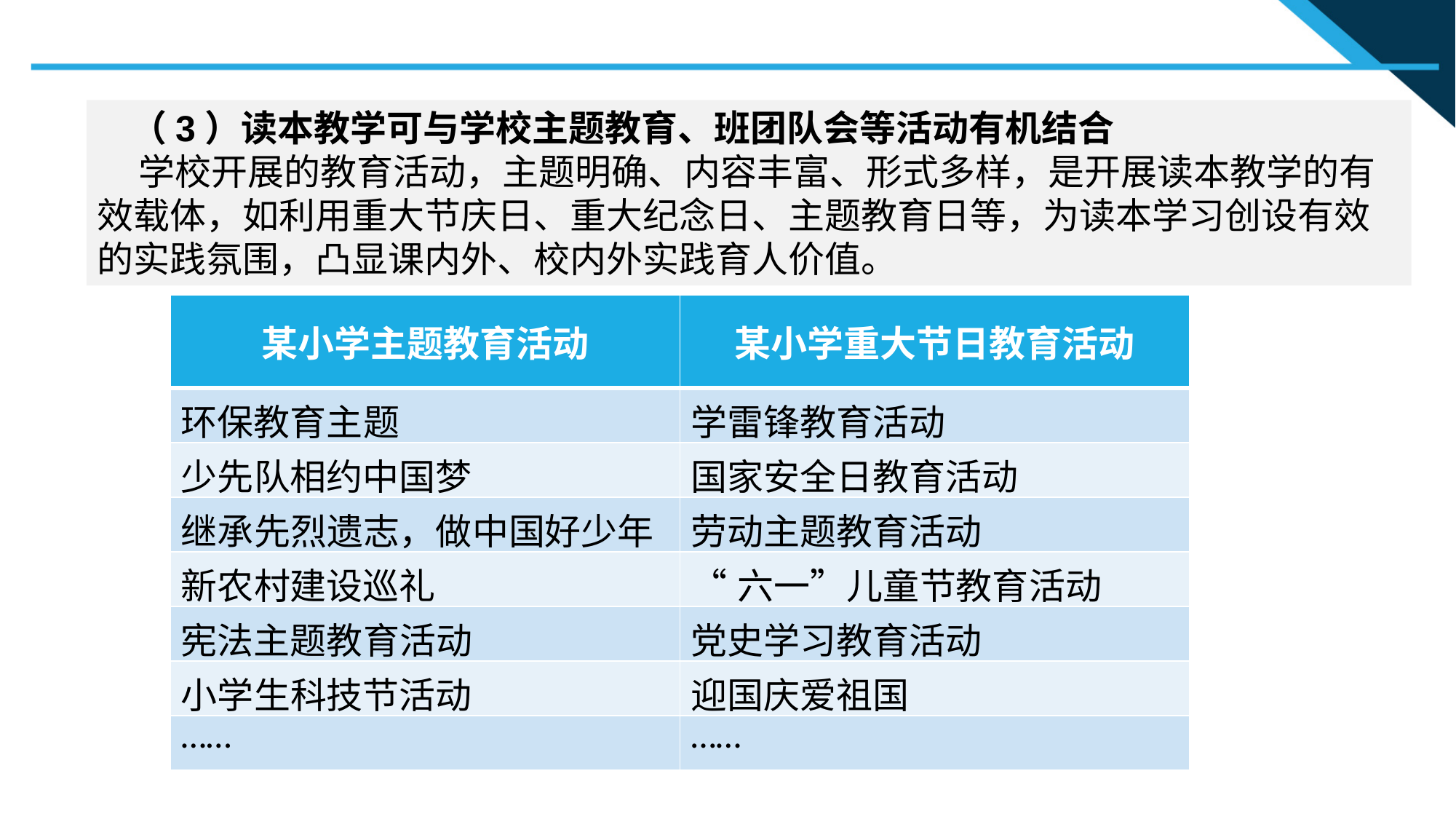

（3）读本教学可与学校主题教育、班团队会等活动有机结合
    学校开展的教育活动，主题明确、内容丰富、形式多样，是开展读本教学的有效载体，如利用重大节庆日、重大纪念日、主题教育日等，为读本学习创设有效的实践氛围，凸显课内外、校内外实践育人价值。
| 某小学主题教育活动 | 某小学重大节日教育活动 |
| --- | --- |
| 环保教育主题 | 学雷锋教育活动 |
| 少先队相约中国梦 | 国家安全日教育活动 |
| 继承先烈遗志，做中国好少年 | 劳动主题教育活动 |
| 新农村建设巡礼 | “六一”儿童节教育活动 |
| 宪法主题教育活动 | 党史学习教育活动 |
| 小学生科技节活动 | 迎国庆爱祖国 |
| …… | …… |